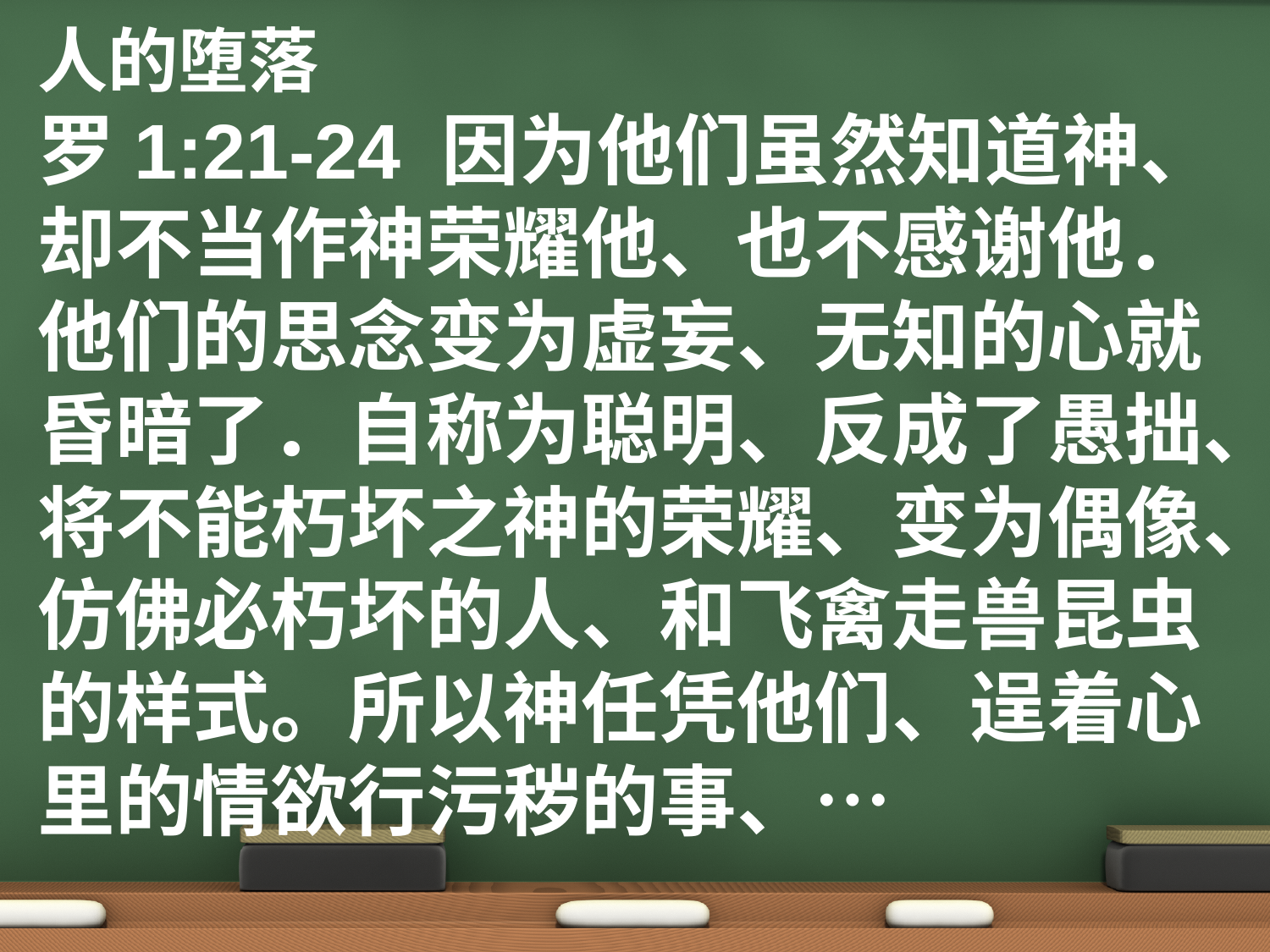

人的堕落
罗1:21-24 因为他们虽然知道神、却不当作神荣耀他、也不感谢他．他们的思念变为虚妄、无知的心就昏暗了．自称为聪明、反成了愚拙、将不能朽坏之神的荣耀、变为偶像、仿佛必朽坏的人、和飞禽走兽昆虫的样式。所以神任凭他们、逞着心里的情欲行污秽的事、…